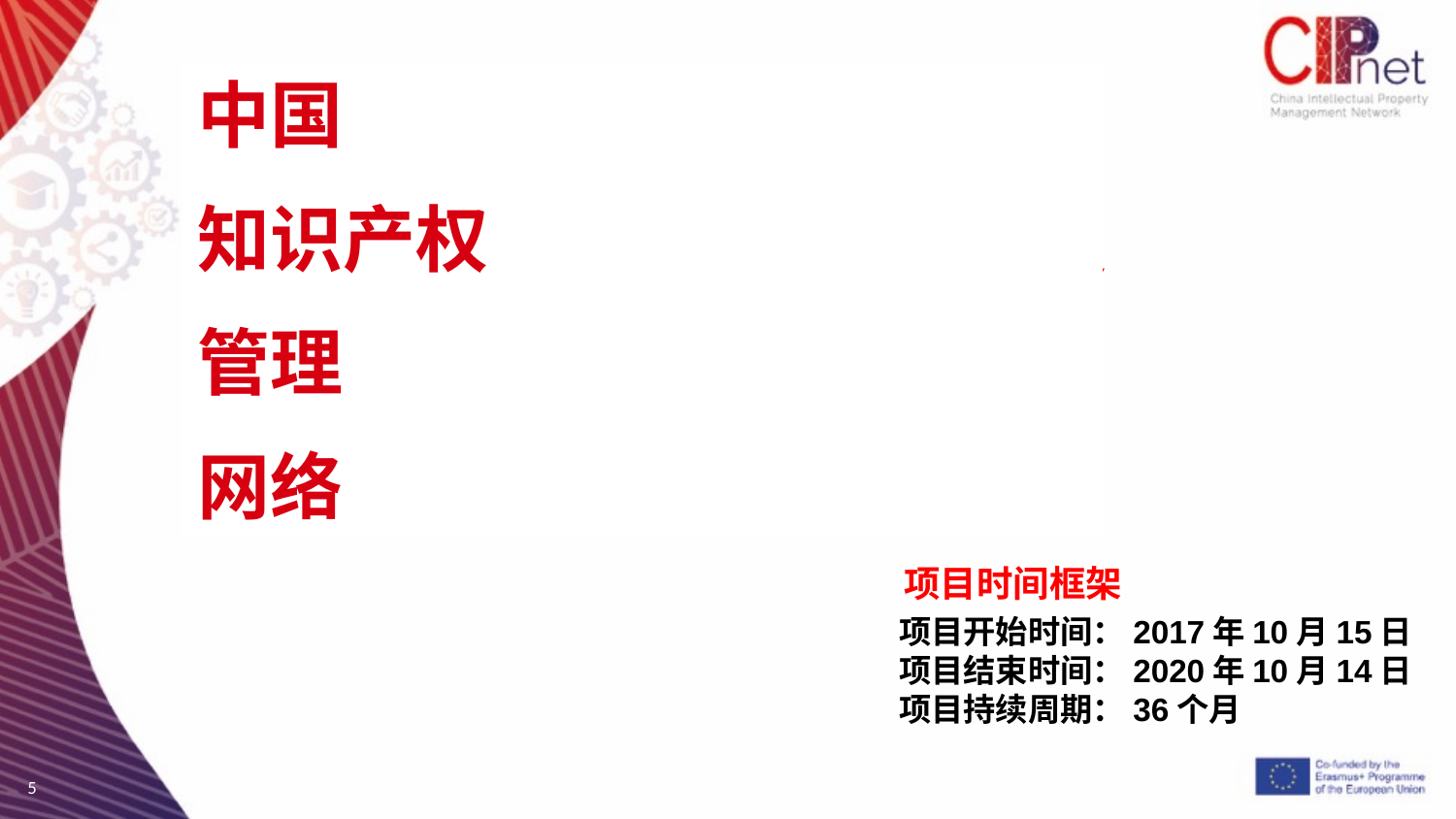

中国
知识产权
管理
网络
CHINA
INTELLECTUAL PROPERTY
项目时间框架
项目开始时间：2017年10月15日
项目结束时间：2020年10月14日
项目持续周期：36个月